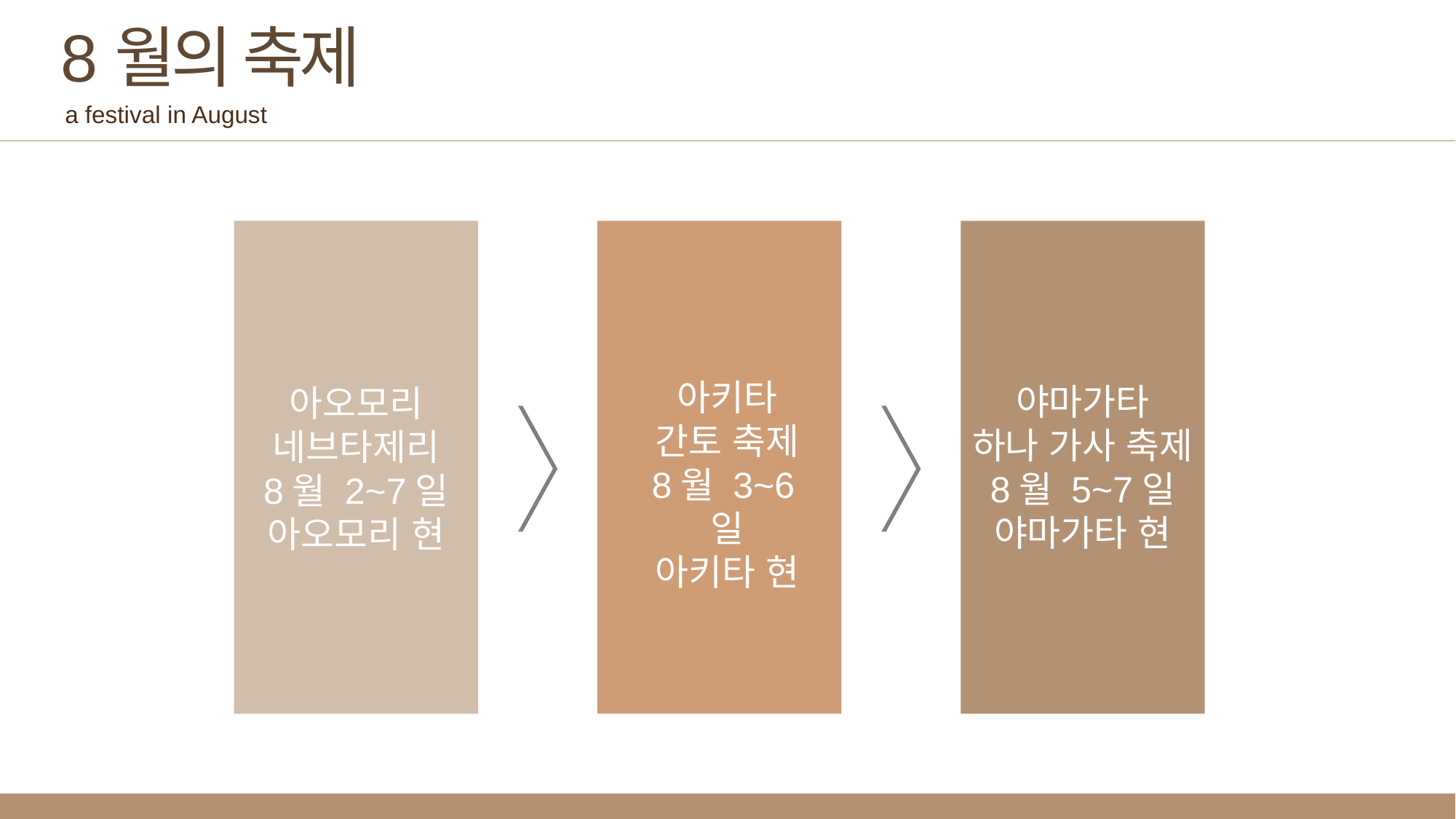

8월의 축제
a festival in August

아키타
간토 축제
8월 3~6일
아키타 현
야마가타
하나 가사 축제
8월 5~7일
야마가타 현
아오모리
네브타제리
8월 2~7일
아오모리 현